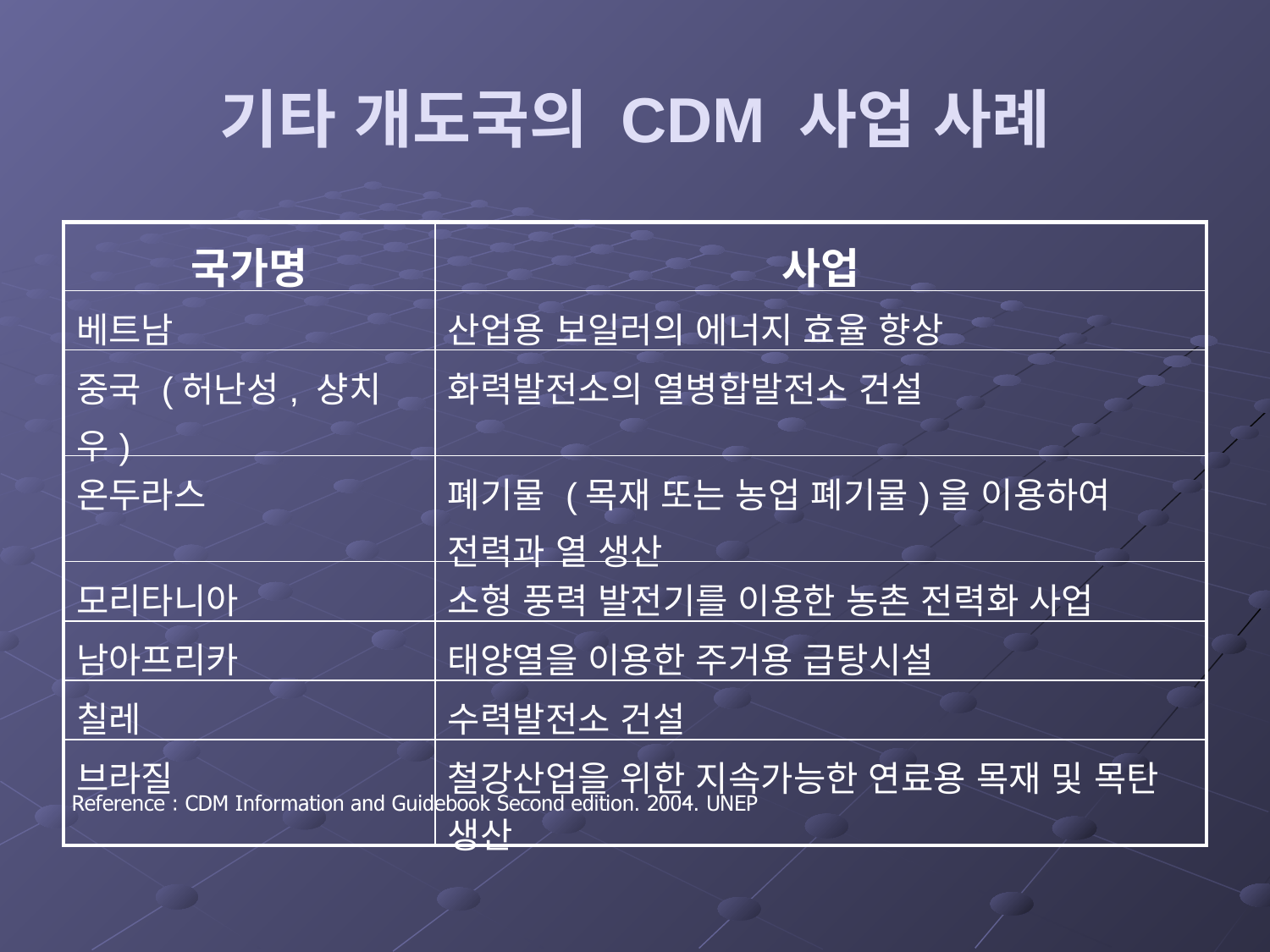

기타 개도국의 CDM 사업 사례
| 국가명 | 사업 |
| --- | --- |
| 베트남 | 산업용 보일러의 에너지 효율 향상 |
| 중국 (허난성, 샹치우) | 화력발전소의 열병합발전소 건설 |
| 온두라스 | 폐기물 (목재 또는 농업 폐기물)을 이용하여 전력과 열 생산 |
| 모리타니아 | 소형 풍력 발전기를 이용한 농촌 전력화 사업 |
| 남아프리카 | 태양열을 이용한 주거용 급탕시설 |
| 칠레 | 수력발전소 건설 |
| 브라질 | 철강산업을 위한 지속가능한 연료용 목재 및 목탄 생산 |
Reference : CDM Information and Guidebook Second edition. 2004. UNEP